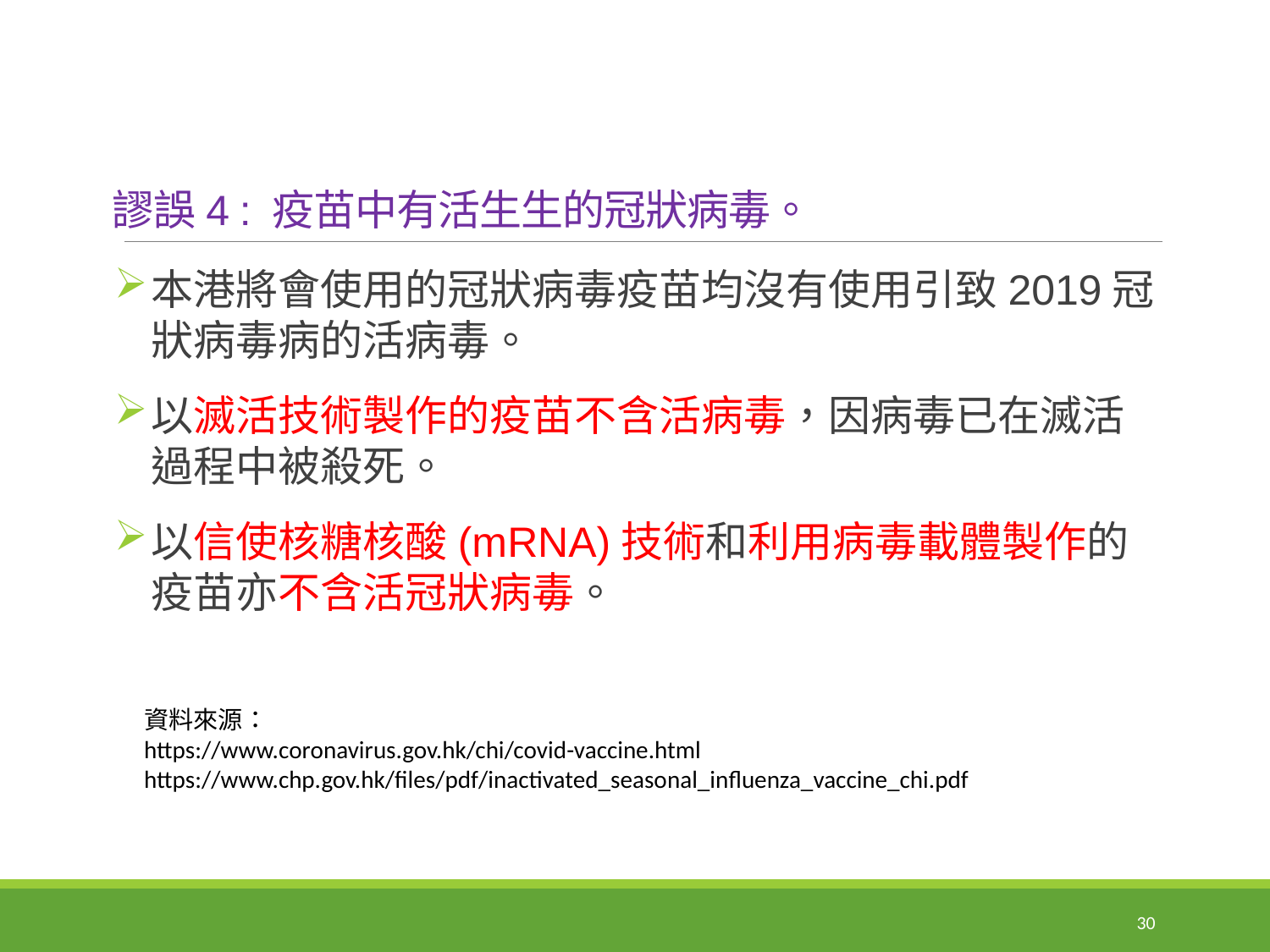

# 謬誤4 : 疫苗中有活生生的冠狀病毒。
本港將會使用的冠狀病毒疫苗均沒有使用引致2019冠狀病毒病的活病毒。
以滅活技術製作的疫苗不含活病毒，因病毒已在滅活過程中被殺死。
以信使核糖核酸(mRNA)技術和利用病毒載體製作的疫苗亦不含活冠狀病毒。

資料來源：
https://www.coronavirus.gov.hk/chi/covid-vaccine.html
https://www.chp.gov.hk/files/pdf/inactivated_seasonal_influenza_vaccine_chi.pdf

30